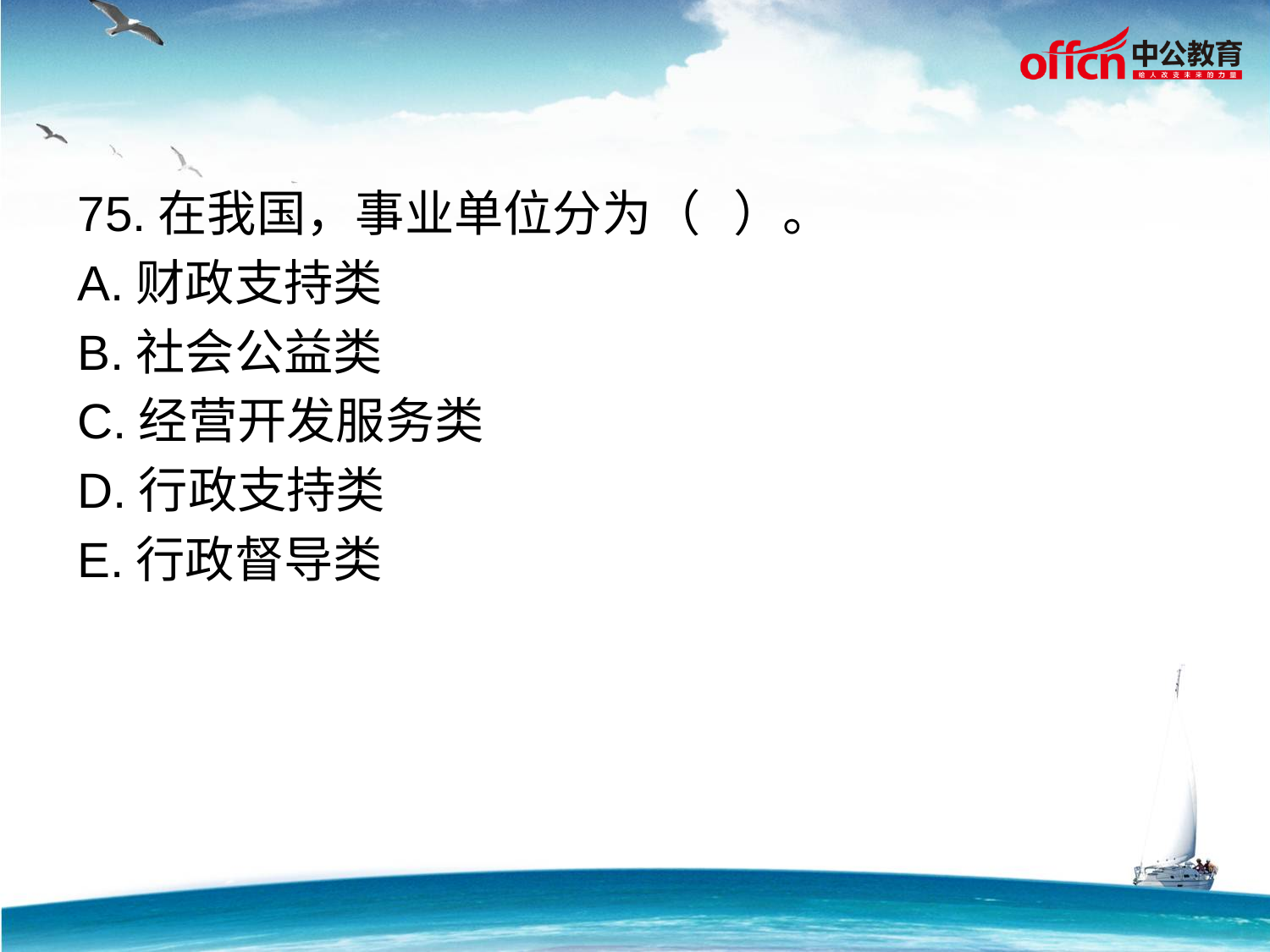

75.在我国，事业单位分为（   ）。
A.财政支持类
B.社会公益类
C.经营开发服务类
D.行政支持类
E.行政督导类